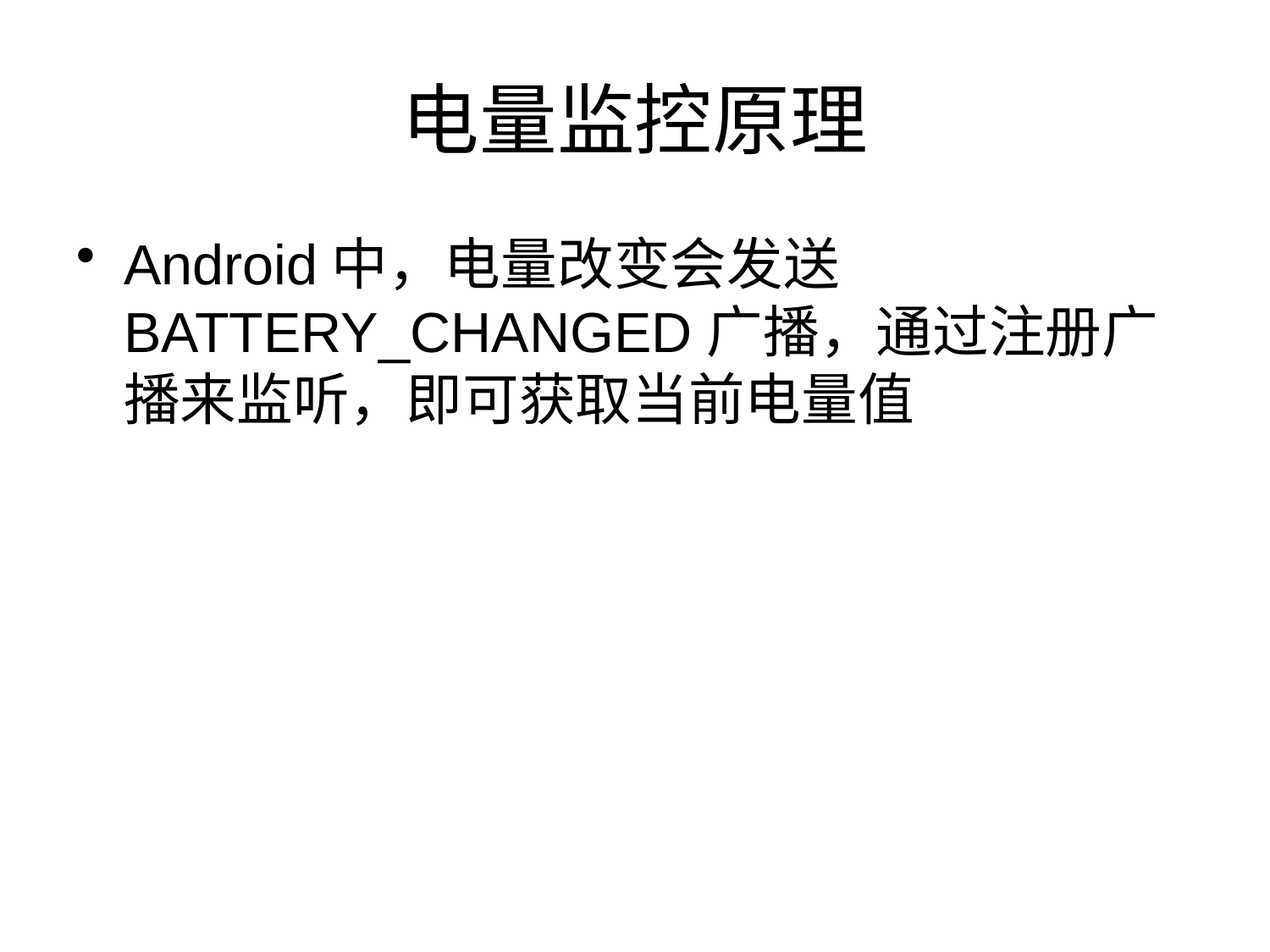

# 电量监控原理
Android中，电量改变会发送BATTERY_CHANGED广播，通过注册广播来监听，即可获取当前电量值